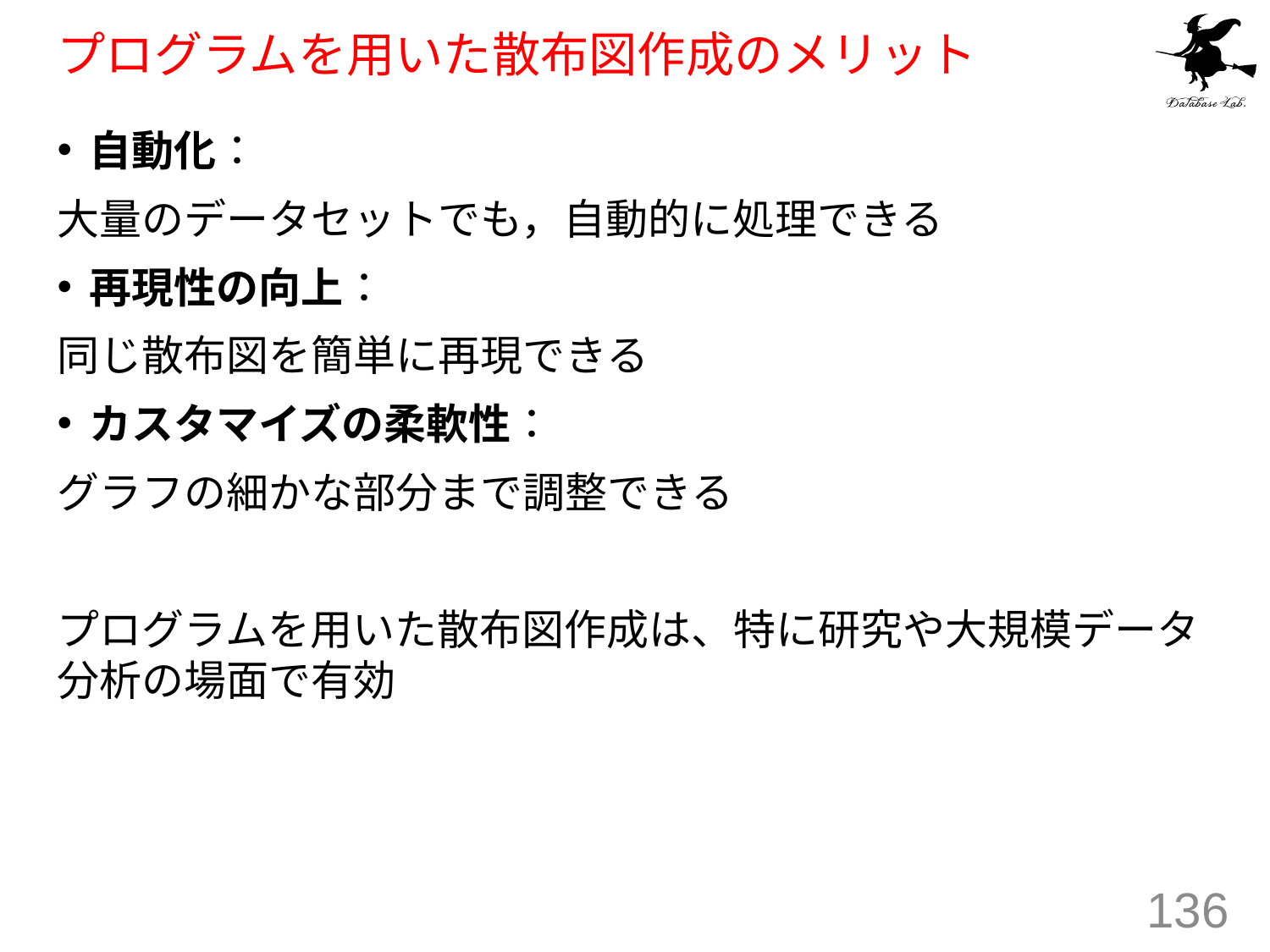

# プログラムを用いた散布図作成のメリット
自動化：
大量のデータセットでも，自動的に処理できる
再現性の向上：
同じ散布図を簡単に再現できる
カスタマイズの柔軟性：
グラフの細かな部分まで調整できる

プログラムを用いた散布図作成は、特に研究や大規模データ分析の場面で有効

136